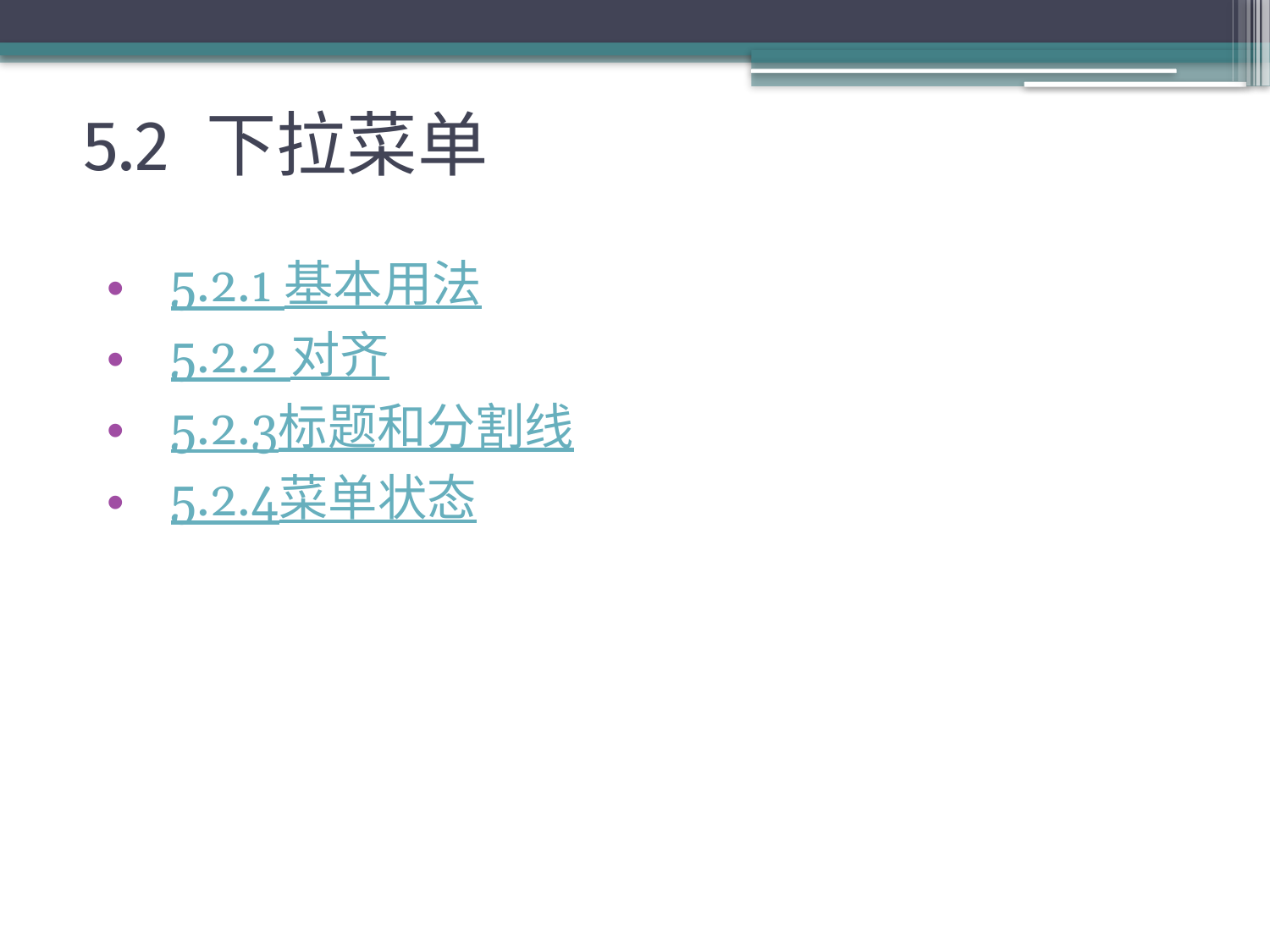

# 5.2 下拉菜单
5.2.1 基本用法
5.2.2 对齐
5.2.3标题和分割线
5.2.4菜单状态